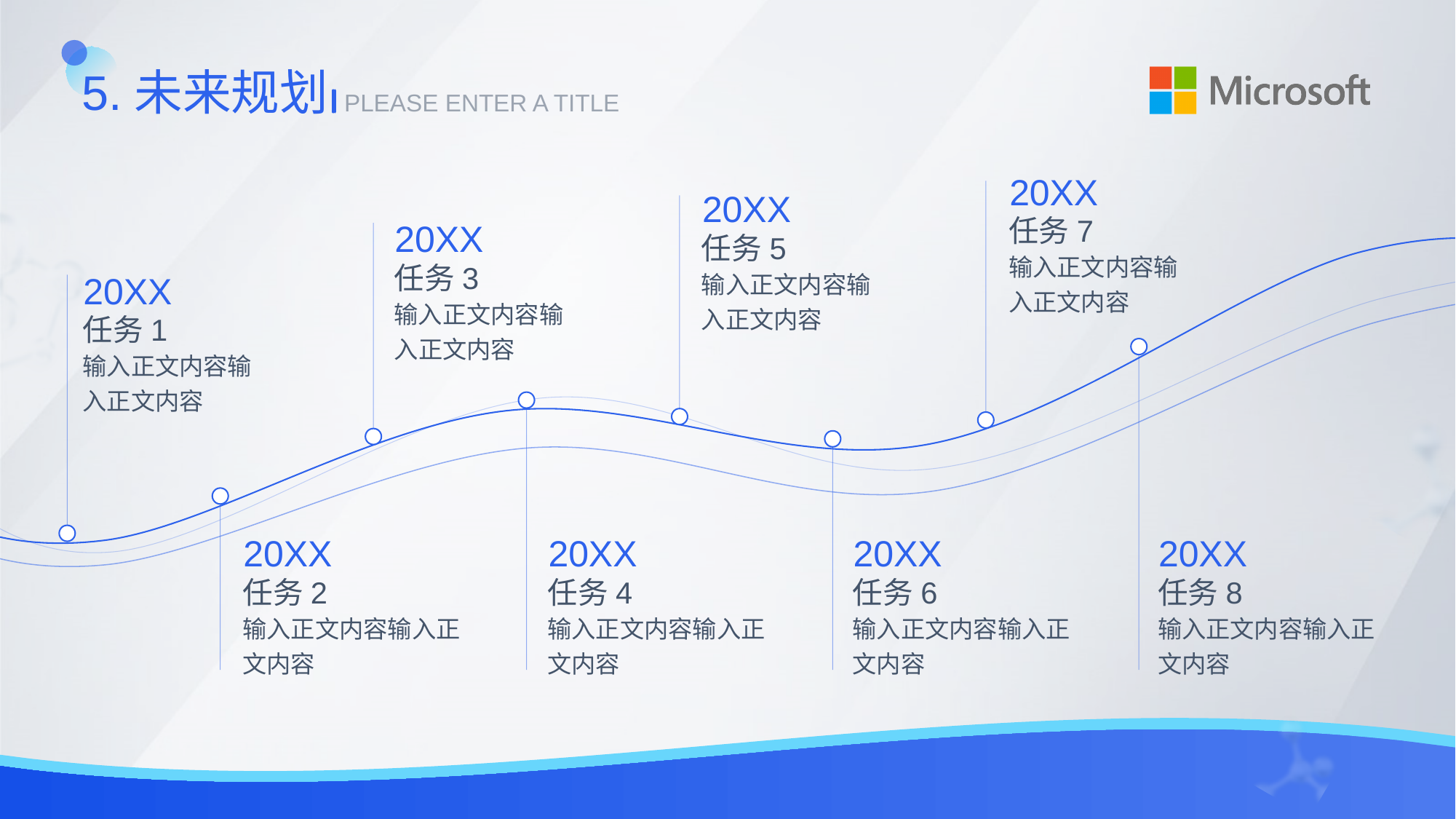

5.未来规划
PLEASE ENTER A TITLE
20XX
任务7
输入正文内容输入正文内容
20XX
任务5
输入正文内容输入正文内容

20XX
任务3
输入正文内容输入正文内容

20XX
任务1
输入正文内容输入正文内容

20XX
任务2
输入正文内容输入正文内容
20XX
任务4
输入正文内容输入正文内容
20XX
任务6
输入正文内容输入正文内容
20XX
任务8
输入正文内容输入正文内容